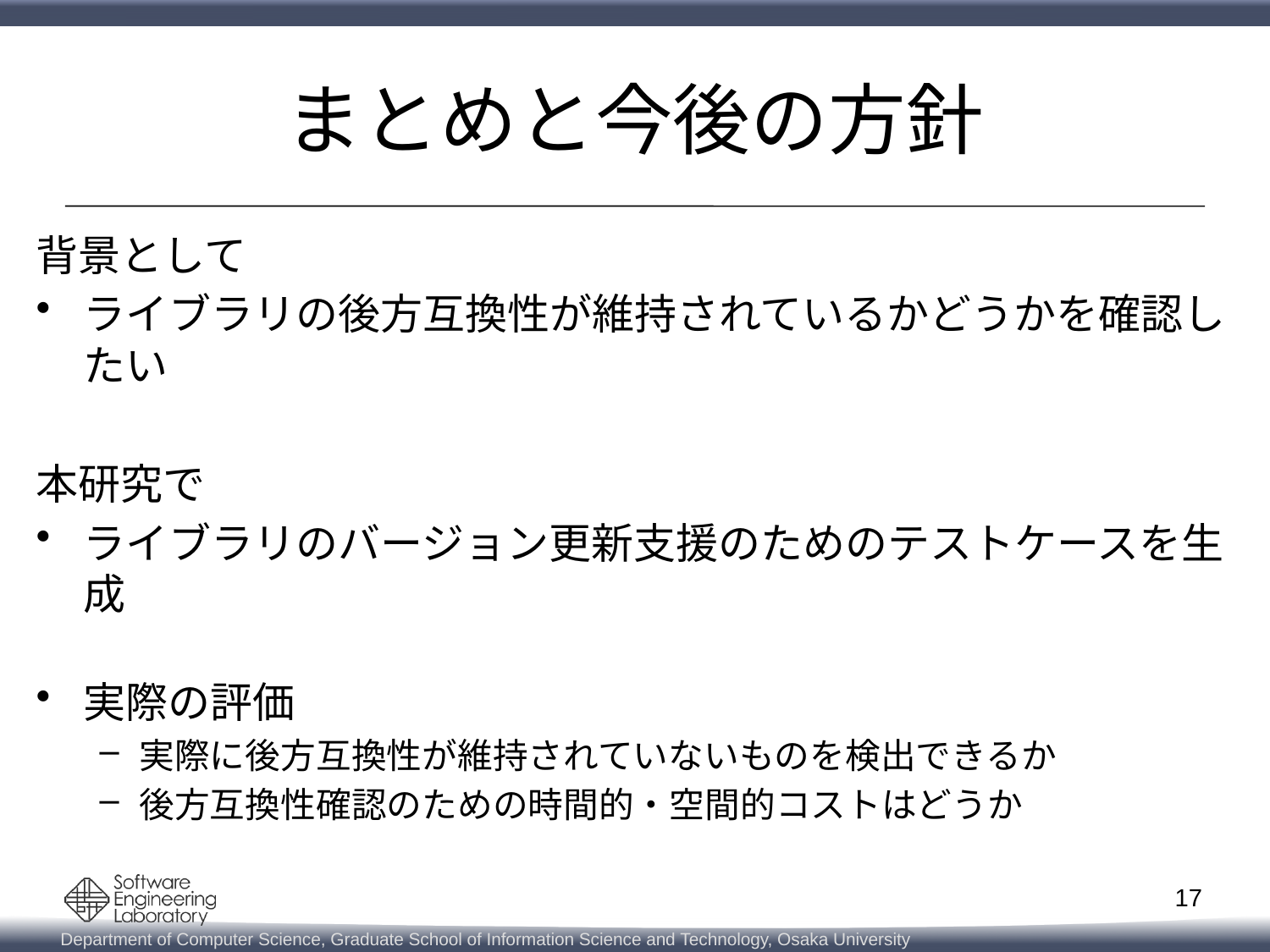

# まとめと今後の方針
背景として
ライブラリの後方互換性が維持されているかどうかを確認したい

本研究で
ライブラリのバージョン更新支援のためのテストケースを生成

実際の評価
実際に後方互換性が維持されていないものを検出できるか
後方互換性確認のための時間的・空間的コストはどうか

17